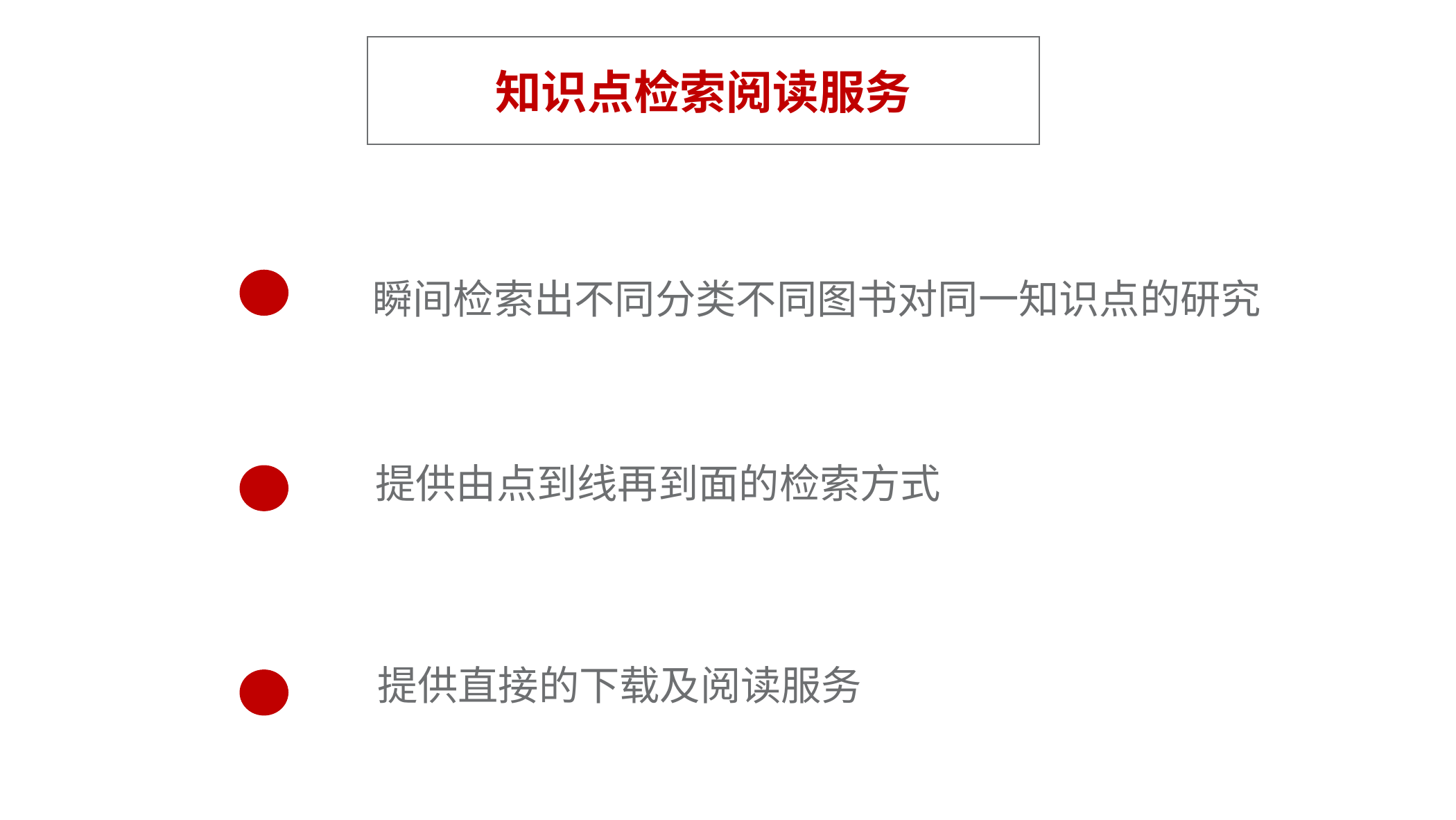

知识点检索阅读服务

瞬间检索出不同分类不同图书对同一知识点的研究

提供由点到线再到面的检索方式

提供直接的下载及阅读服务